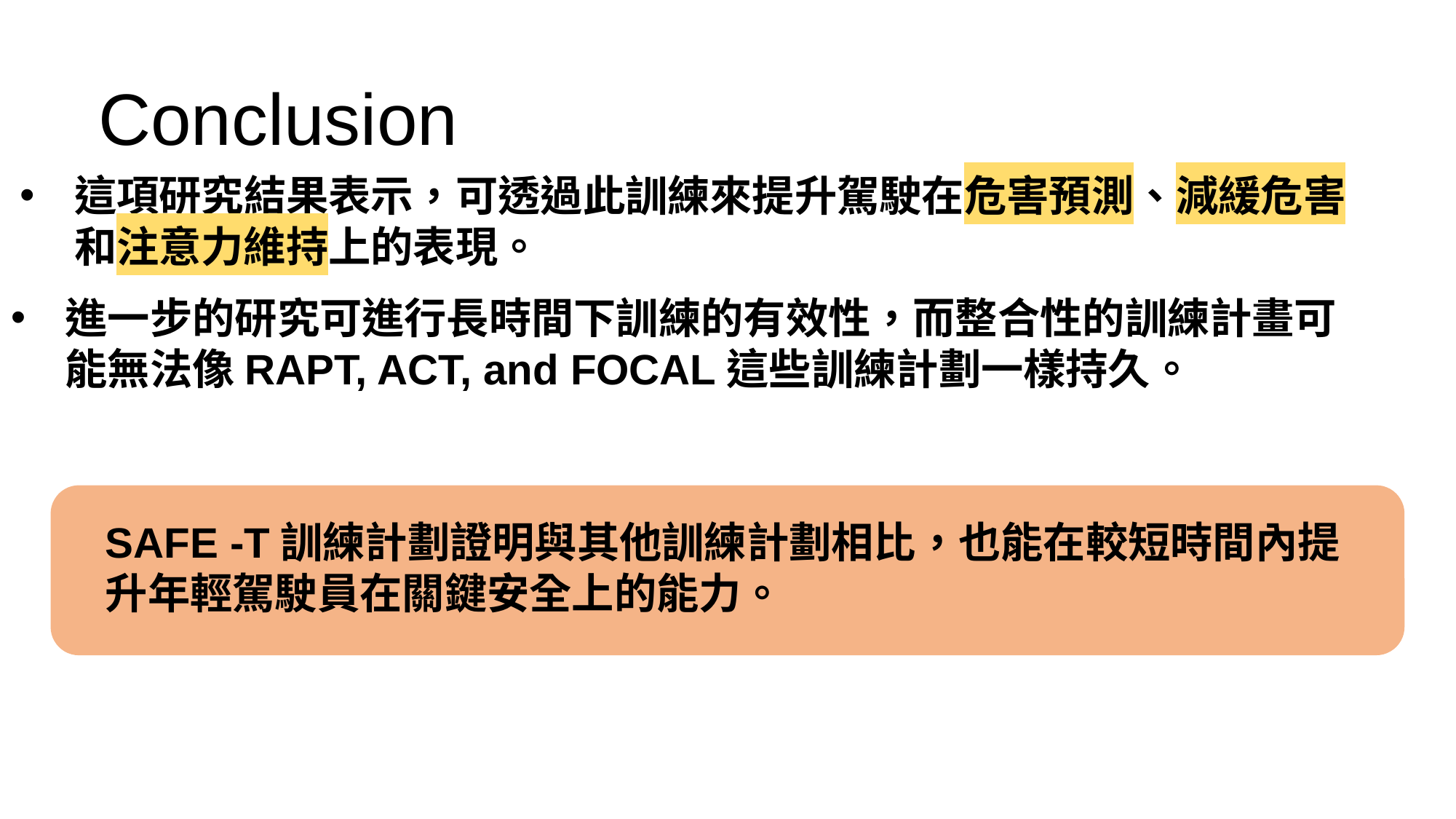

Conclusion
這項研究結果表示，可透過此訓練來提升駕駛在危害預測、減緩危害和注意力維持上的表現。
進一步的研究可進行長時間下訓練的有效性，而整合性的訓練計畫可能無法像RAPT, ACT, and FOCAL這些訓練計劃一樣持久。

SAFE -T訓練計劃證明與其他訓練計劃相比，也能在較短時間內提升年輕駕駛員在關鍵安全上的能力。